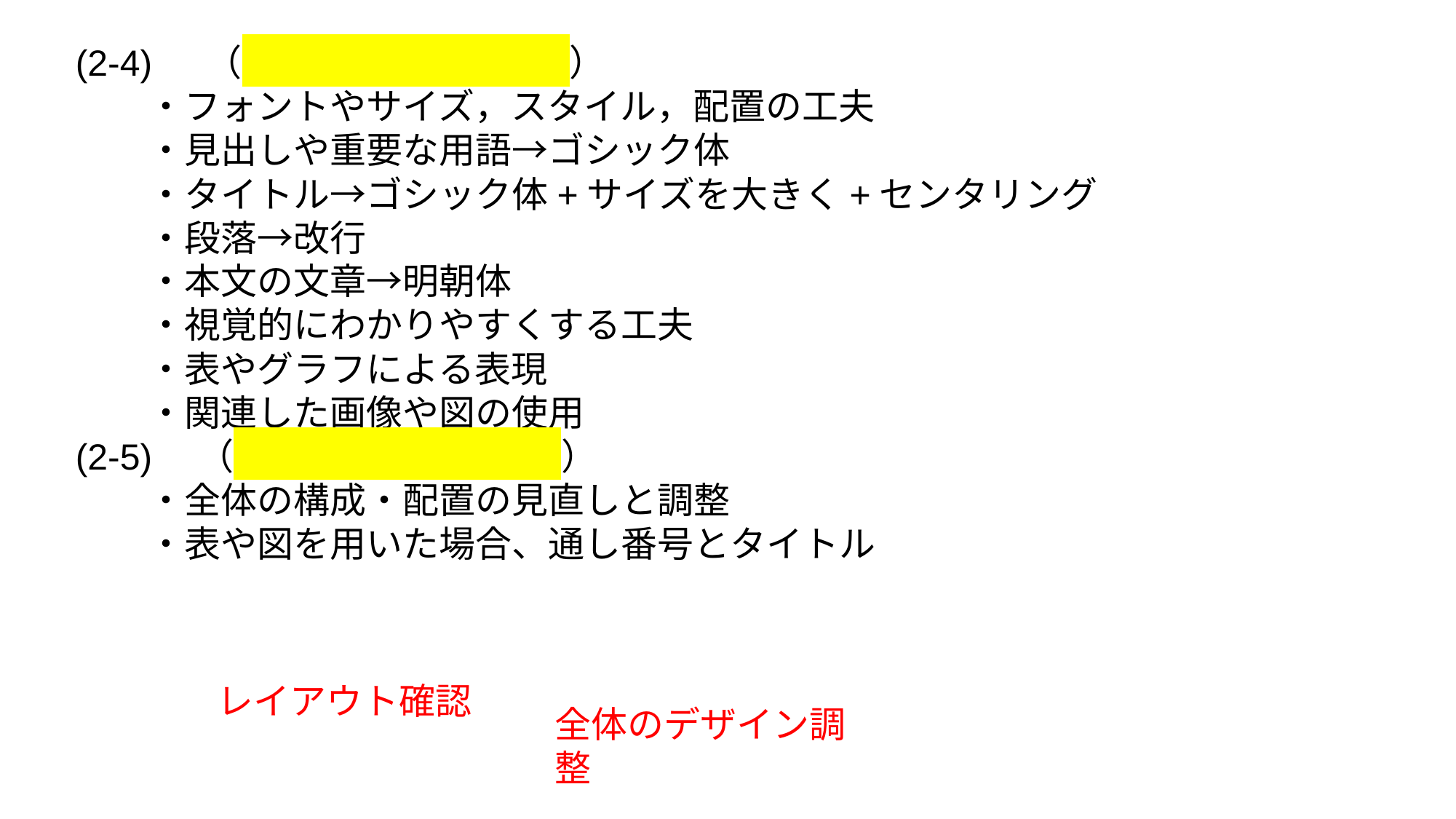

(2-4)　 （　　　　　　　　　）
　　・フォントやサイズ，スタイル，配置の工夫
　　・見出しや重要な用語→ゴシック体
　　・タイトル→ゴシック体+サイズを大きく+センタリング
　　・段落→改行
　　・本文の文章→明朝体
　　・視覚的にわかりやすくする工夫
　　・表やグラフによる表現
　　・関連した画像や図の使用
(2-5)　（　　　　　　　　　）
　　・全体の構成・配置の見直しと調整
　　・表や図を用いた場合、通し番号とタイトル

レイアウト確認
全体のデザイン調整